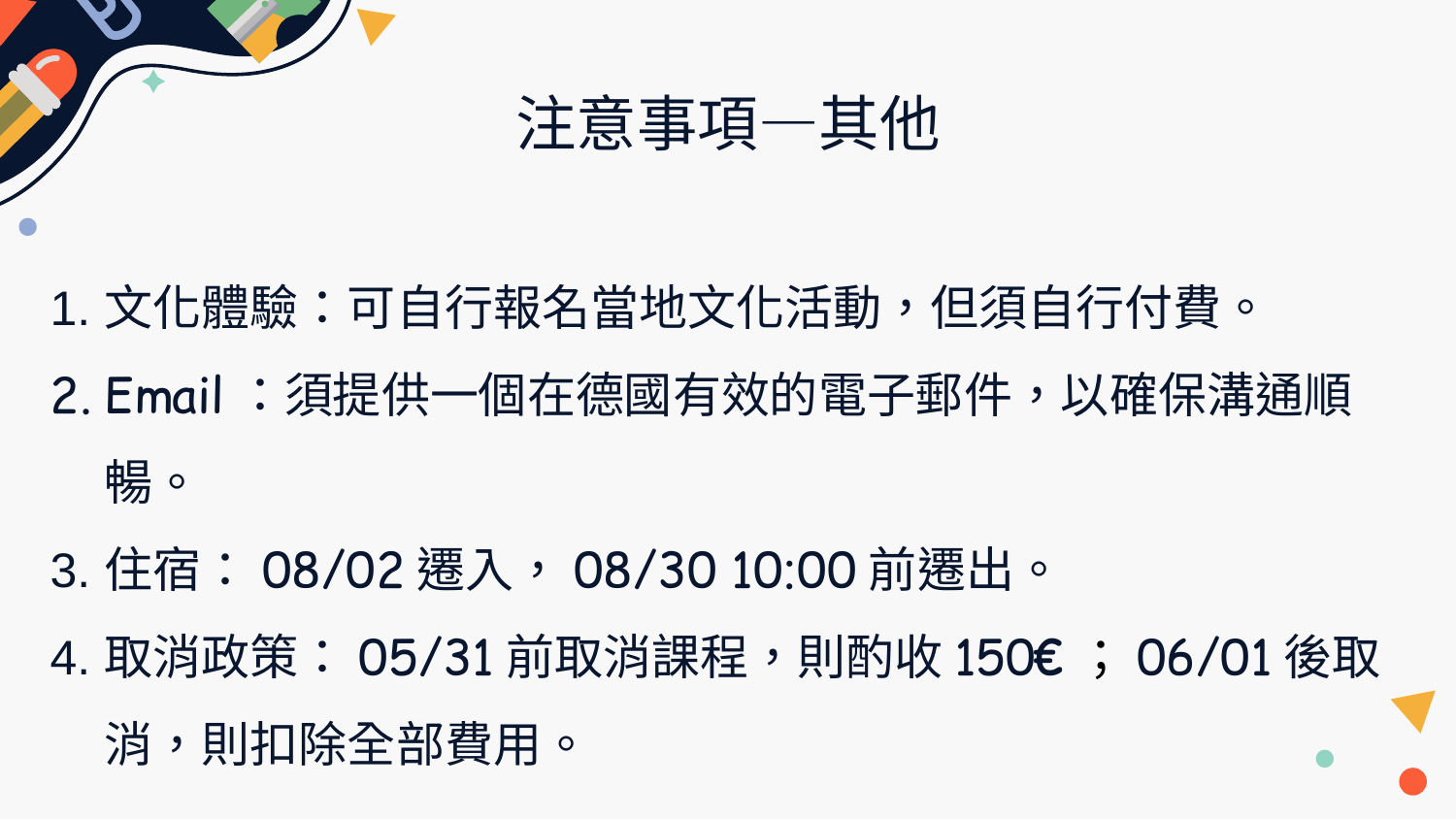

# 注意事項—其他
文化體驗：可自行報名當地文化活動，但須自行付費。
Email：須提供一個在德國有效的電子郵件，以確保溝通順暢。
住宿：08/02遷入，08/30 10:00前遷出。
取消政策：05/31前取消課程，則酌收150€；06/01後取消，則扣除全部費用。